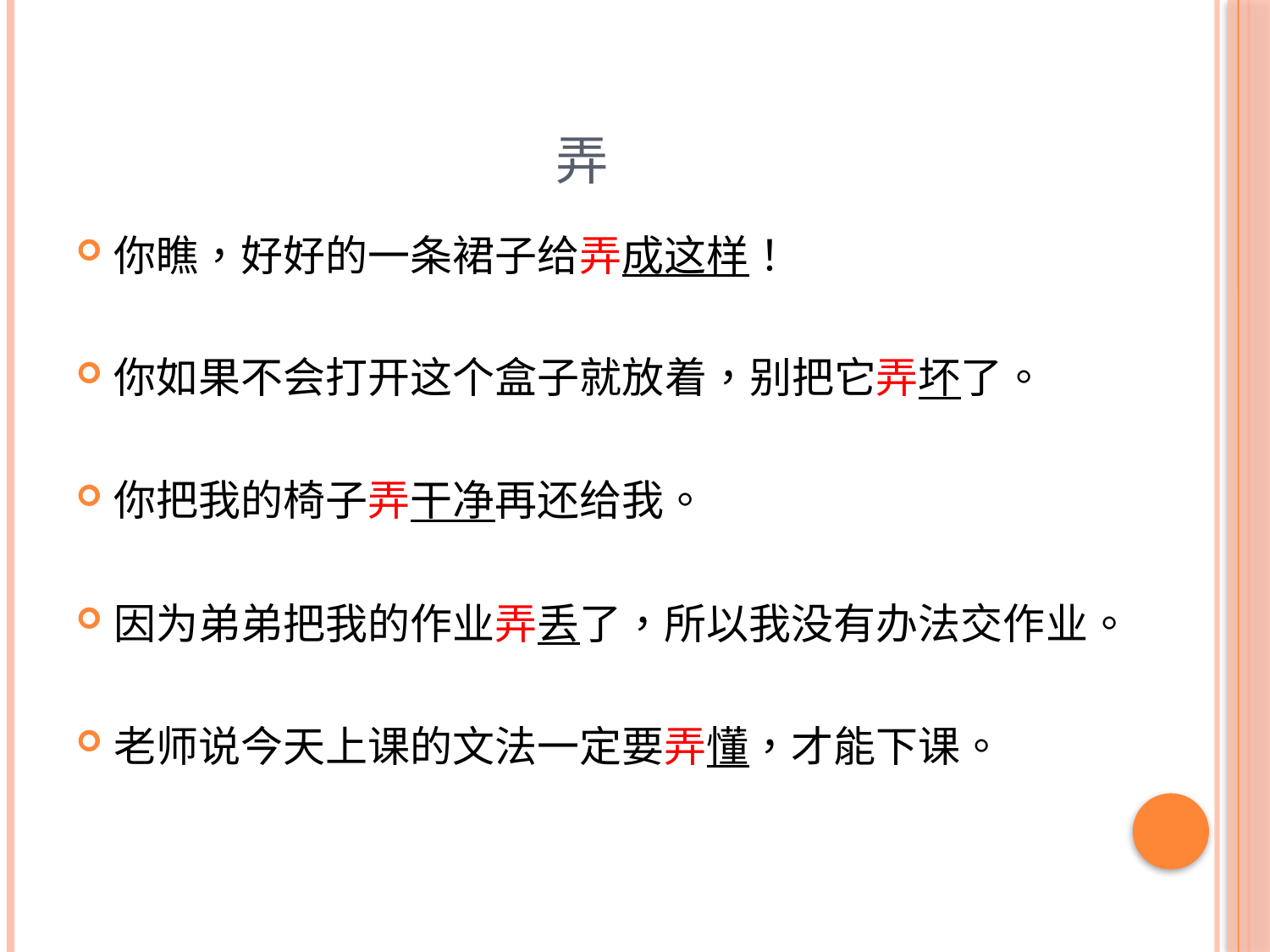

# 弄
你瞧，好好的一条裙子给弄成这样！

你如果不会打开这个盒子就放着，别把它弄坏了。

你把我的椅子弄干净再还给我。

因为弟弟把我的作业弄丢了，所以我没有办法交作业。

老师说今天上课的文法一定要弄懂，才能下课。